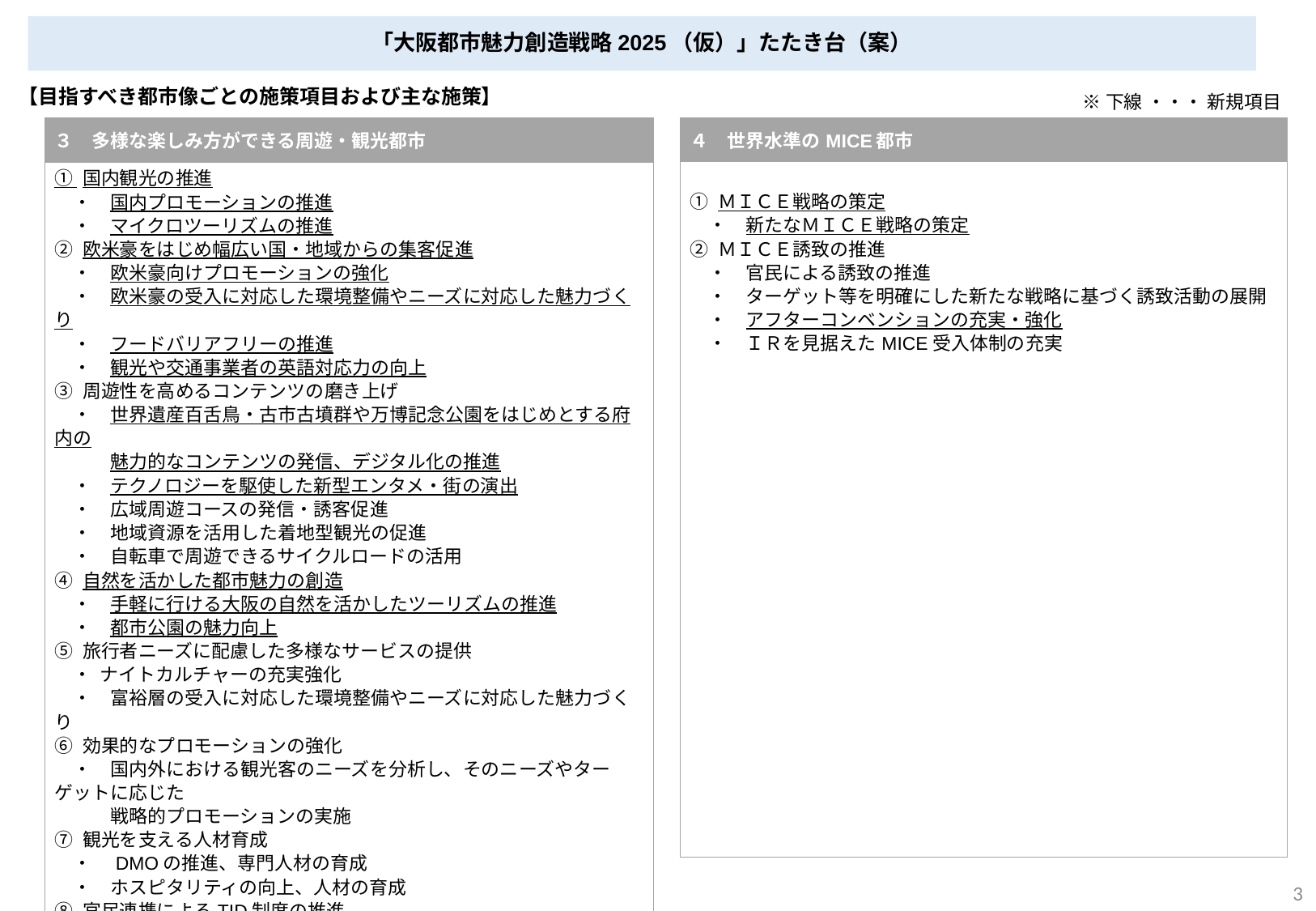

「大阪都市魅力創造戦略2025（仮）」たたき台（案）
【目指すべき都市像ごとの施策項目および主な施策】
※下線 ・・・ 新規項目
| ３　多様な楽しみ方ができる周遊・観光都市 |
| --- |
| ① 国内観光の推進 　・　国内プロモーションの推進 　・　マイクロツーリズムの推進 ② 欧米豪をはじめ幅広い国・地域からの集客促進 　・　欧米豪向けプロモーションの強化 　・　欧米豪の受入に対応した環境整備やニーズに対応した魅力づくり 　・　フードバリアフリーの推進 　・　観光や交通事業者の英語対応力の向上 ③ 周遊性を高めるコンテンツの磨き上げ 　・　世界遺産百舌鳥・古市古墳群や万博記念公園をはじめとする府内の 　　　魅力的なコンテンツの発信、デジタル化の推進 　・　テクノロジーを駆使した新型エンタメ・街の演出 　・　広域周遊コースの発信・誘客促進 　・　地域資源を活用した着地型観光の促進 　・　自転車で周遊できるサイクルロードの活用 ④ 自然を活かした都市魅力の創造 　・　手軽に行ける大阪の自然を活かしたツーリズムの推進 　・　都市公園の魅力向上　 ⑤ 旅行者ニーズに配慮した多様なサービスの提供 　・ ナイトカルチャーの充実強化 　・　富裕層の受入に対応した環境整備やニーズに対応した魅力づくり　 ⑥ 効果的なプロモーションの強化 　・　国内外における観光客のニーズを分析し、そのニーズやターゲットに応じた 　　　戦略的プロモーションの実施 ⑦ 観光を支える人材育成 　・　DMOの推進、専門人材の育成 　・　ホスピタリティの向上、人材の育成 ⑧ 官民連携によるTID制度の推進 　・　官民連携によるTID制度の導入検討 |
| ４　世界水準のMICE都市 |
| --- |
| ① ＭＩＣＥ戦略の策定 　・　新たなＭＩＣＥ戦略の策定 ② ＭＩＣＥ誘致の推進 　・　官民による誘致の推進 　・　ターゲット等を明確にした新たな戦略に基づく誘致活動の展開 　・　アフターコンベンションの充実・強化 　・　ＩＲを見据えたMICE受入体制の充実 |
3